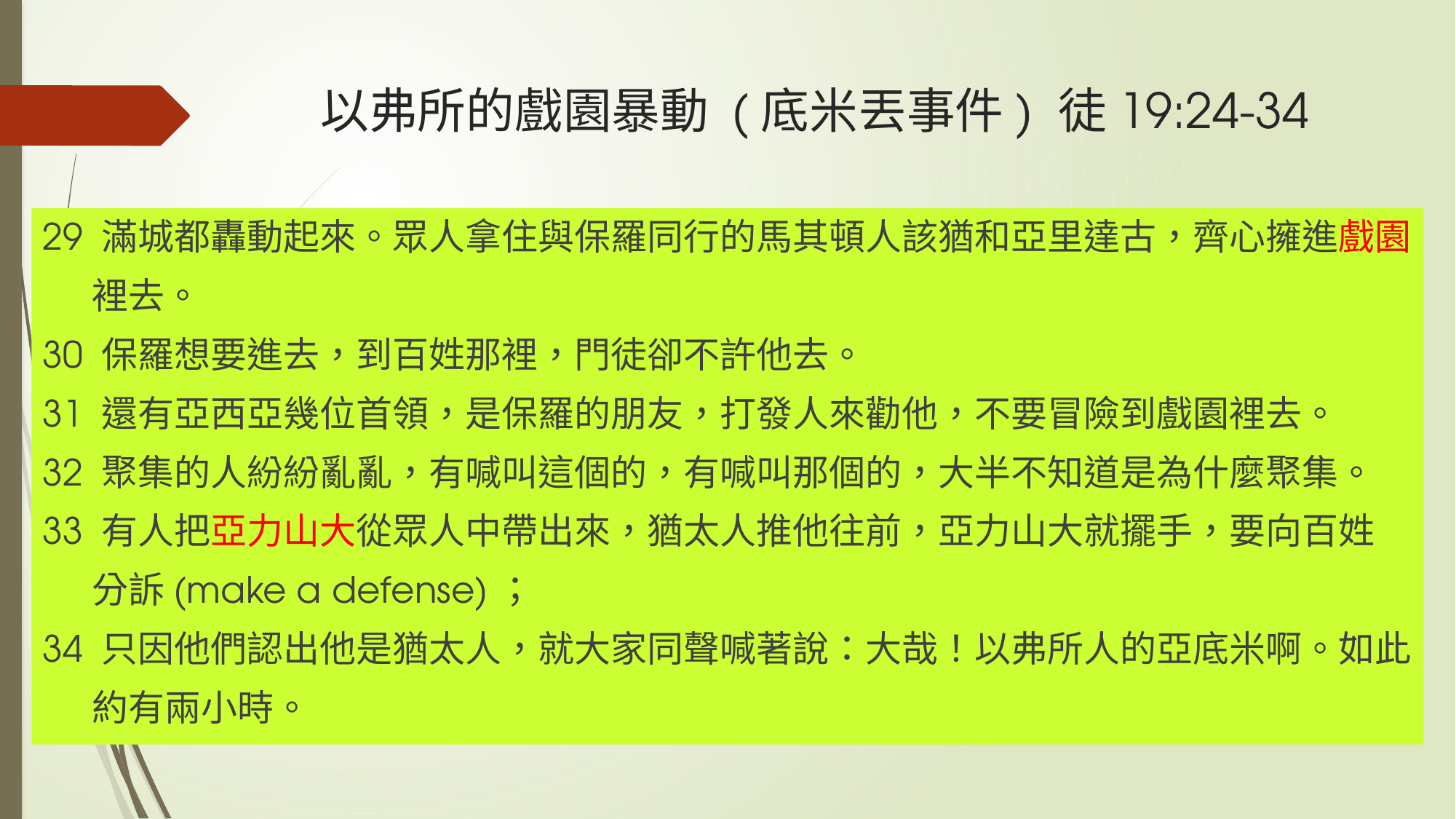

# 以弗所的戲園暴動 (底米丟事件) 徒19:24-34
29 滿城都轟動起來。眾人拿住與保羅同行的馬其頓人該猶和亞里達古，齊心擁進戲園
     裡去。
30 保羅想要進去，到百姓那裡，門徒卻不許他去。
31 還有亞西亞幾位首領，是保羅的朋友，打發人來勸他，不要冒險到戲園裡去。
32 聚集的人紛紛亂亂，有喊叫這個的，有喊叫那個的，大半不知道是為什麼聚集。
33 有人把亞力山大從眾人中帶出來，猶太人推他往前，亞力山大就擺手，要向百姓
     分訴(make a defense)；
34 只因他們認出他是猶太人，就大家同聲喊著說：大哉！以弗所人的亞底米啊。如此
     約有兩小時。